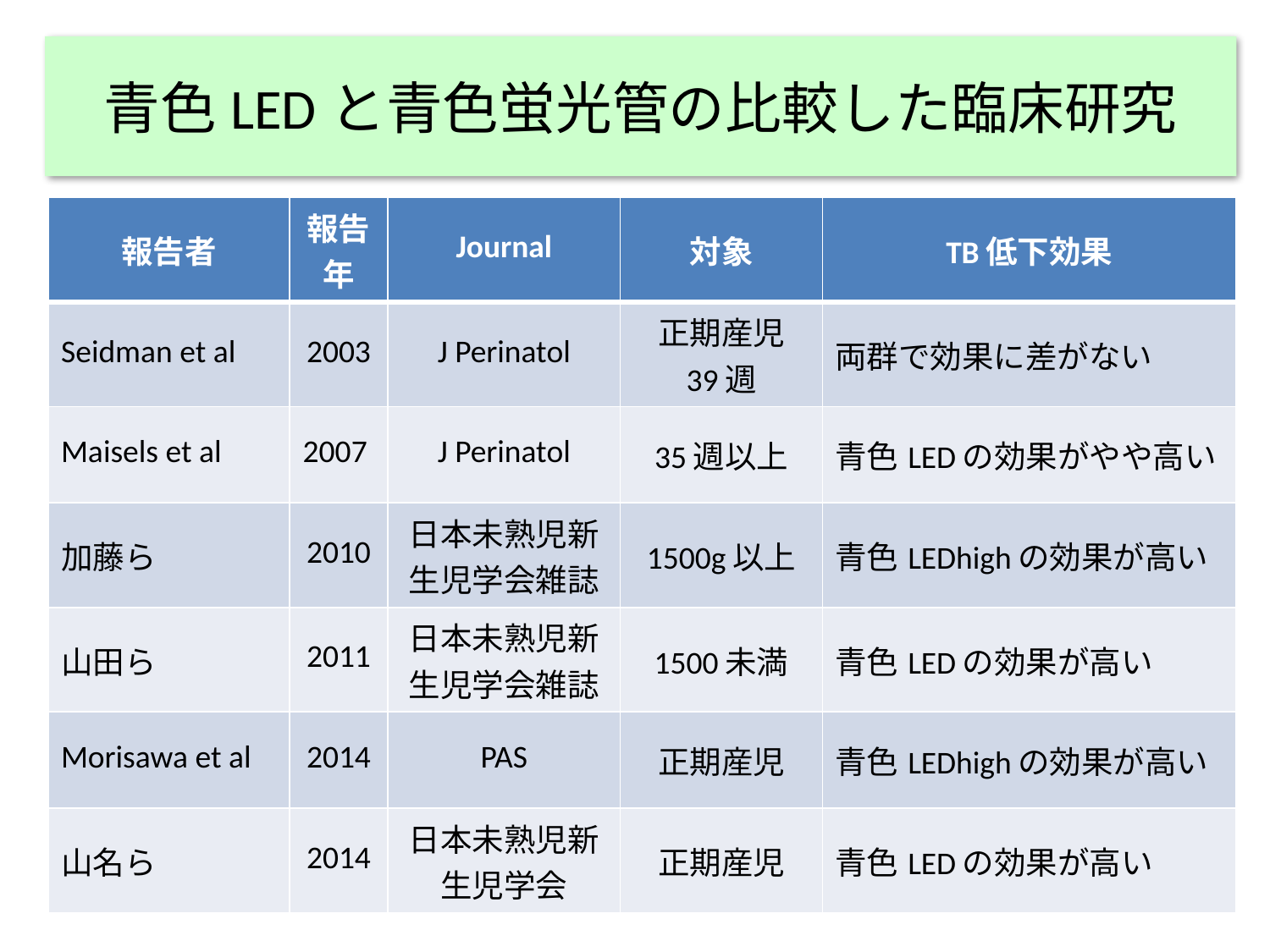

# 青色LEDと青色蛍光管の比較した臨床研究
| 報告者 | 報告年 | Journal | 対象 | TB低下効果 |
| --- | --- | --- | --- | --- |
| Seidman et al | 2003 | J Perinatol | 正期産児 39週 | 両群で効果に差がない |
| Maisels et al | 2007 | J Perinatol | 35週以上 | 青色LEDの効果がやや高い |
| 加藤ら | 2010 | 日本未熟児新生児学会雑誌 | 1500g以上 | 青色LEDhighの効果が高い |
| 山田ら | 2011 | 日本未熟児新生児学会雑誌 | 1500未満 | 青色LEDの効果が高い |
| Morisawa et al | 2014 | PAS | 正期産児 | 青色LEDhighの効果が高い |
| 山名ら | 2014 | 日本未熟児新生児学会 | 正期産児 | 青色LEDの効果が高い |